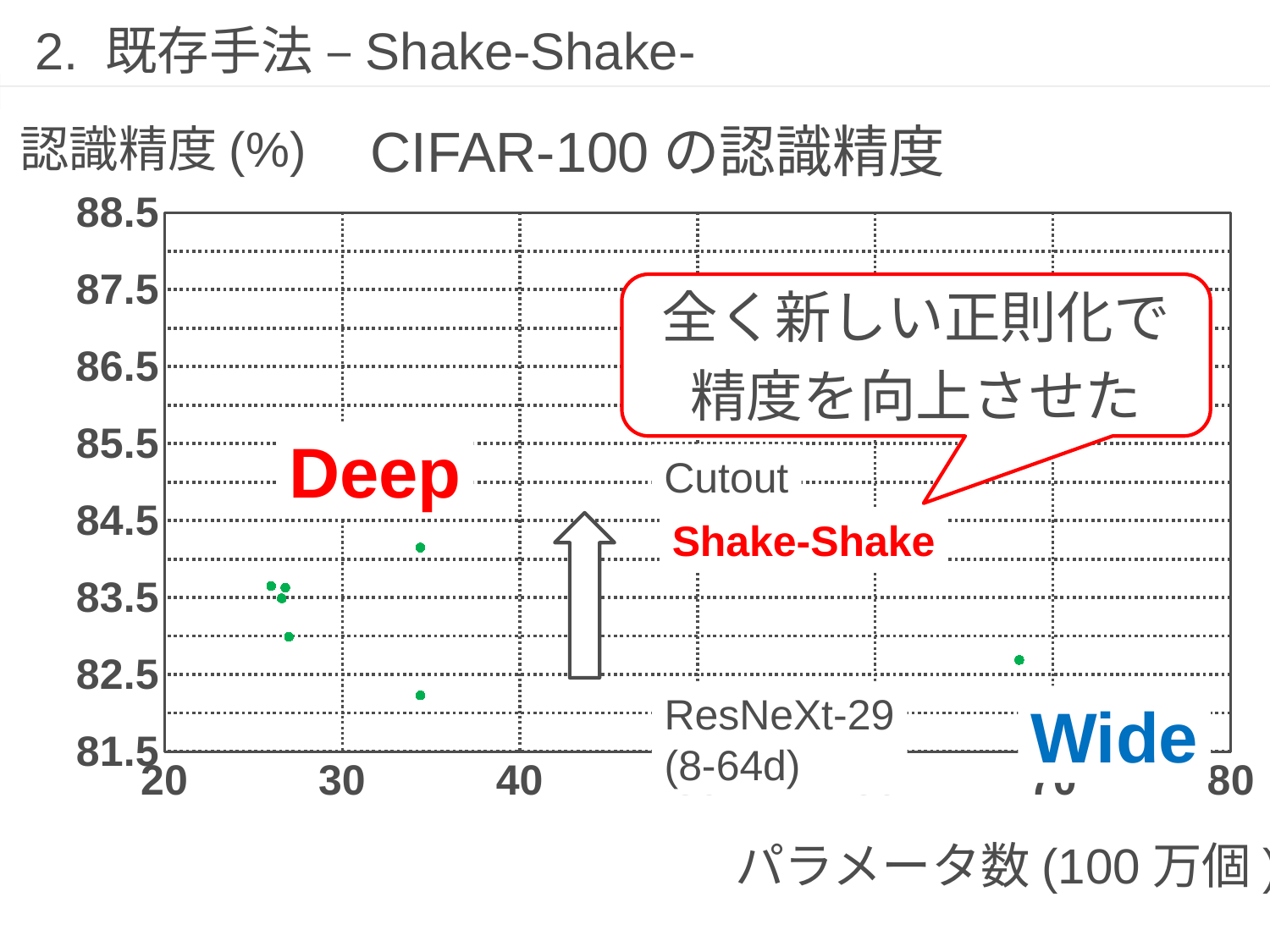

# 2. 既存手法 –Shake-Shake-
CIFAR-100の認識精度
認識精度(%)

### Chart

| Category | Y の値 |
|---|---|
全く新しい正則化で
精度を向上させた
Deep
Cutout
Shake-Shake

ResNeXt-29
(8-64d)
Wide
パラメータ数(100万個)